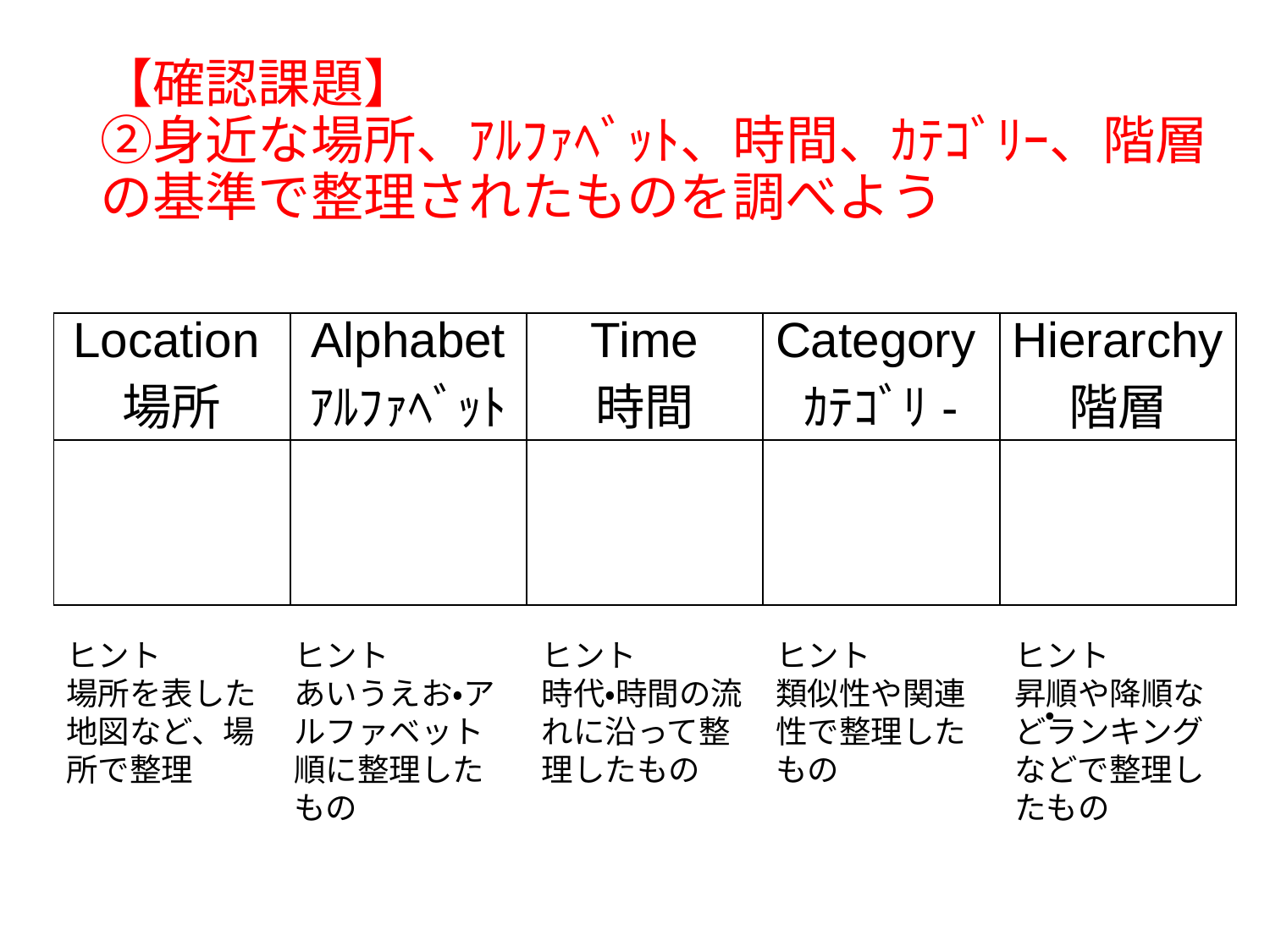

# 【確認課題】 ②身近な場所、ｱﾙﾌｧﾍﾞｯﾄ、時間、ｶﾃｺﾞﾘｰ、階層の基準で整理されたものを調べよう
| Location場所 | Alphabet ｱﾙﾌｧﾍﾞｯﾄ | Time 時間 | Categoryｶﾃｺﾞﾘ- | Hierarchy 階層 |
| --- | --- | --- | --- | --- |
|  |  |  |  |  |
ヒント
場所を表した地図など、場所で整理
ヒント
あいうえお・アルファベット順に整理したもの
ヒント
時代・時間の流れに沿って整理したもの
ヒント
類似性や関連性で整理したもの
ヒント
昇順や降順などランキングなどで整理したもの
・